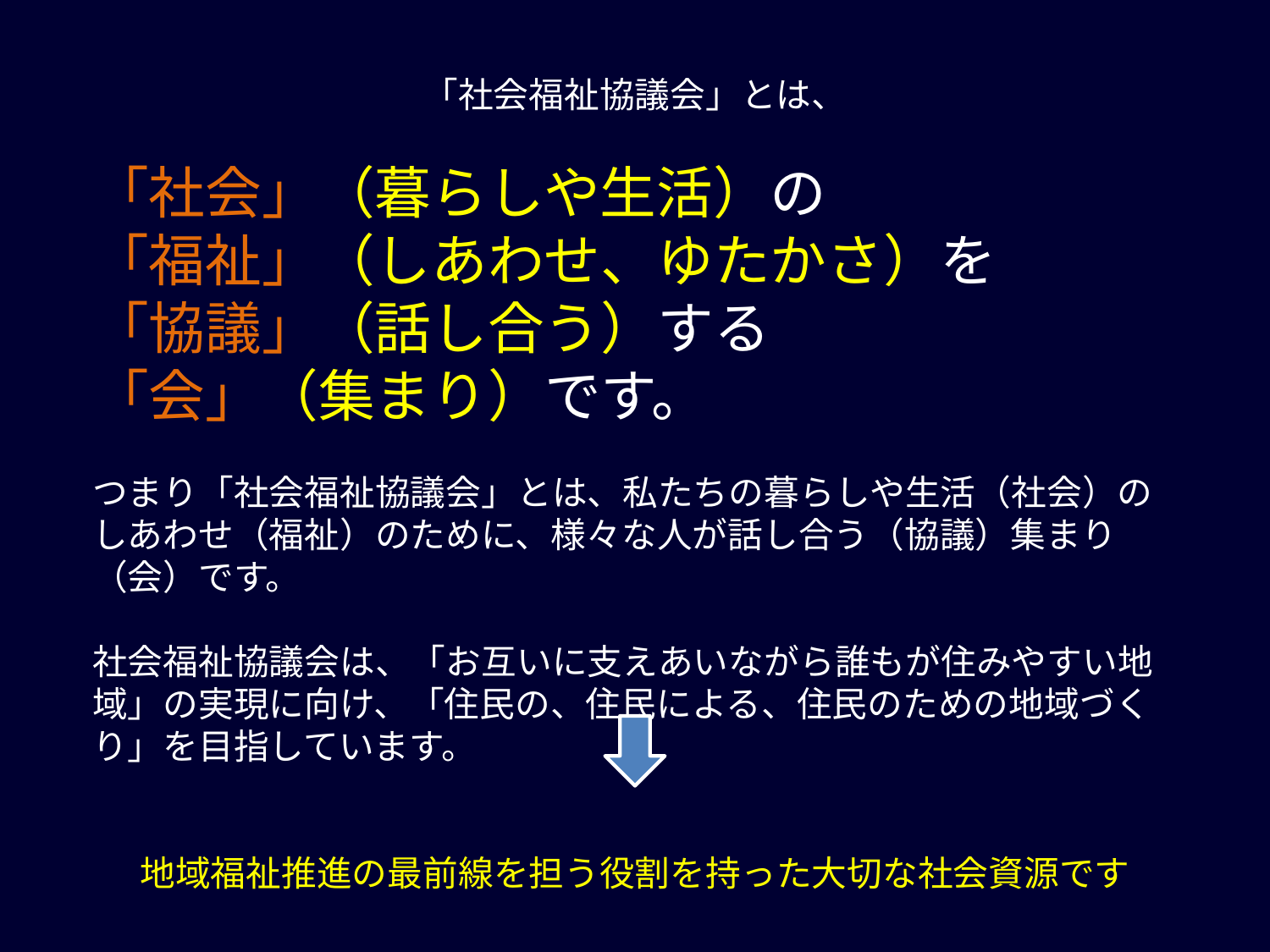

「社会福祉協議会」とは、

「社会」（暮らしや生活）の
「福祉」（しあわせ、ゆたかさ）を
「協議」（話し合う）する
「会」（集まり）です。

つまり「社会福祉協議会」とは、私たちの暮らしや生活（社会）のしあわせ（福祉）のために、様々な人が話し合う（協議）集まり（会）です。

社会福祉協議会は、「お互いに支えあいながら誰もが住みやすい地域」の実現に向け、「住民の、住民による、住民のための地域づくり」を目指しています。

地域福祉推進の最前線を担う役割を持った大切な社会資源です